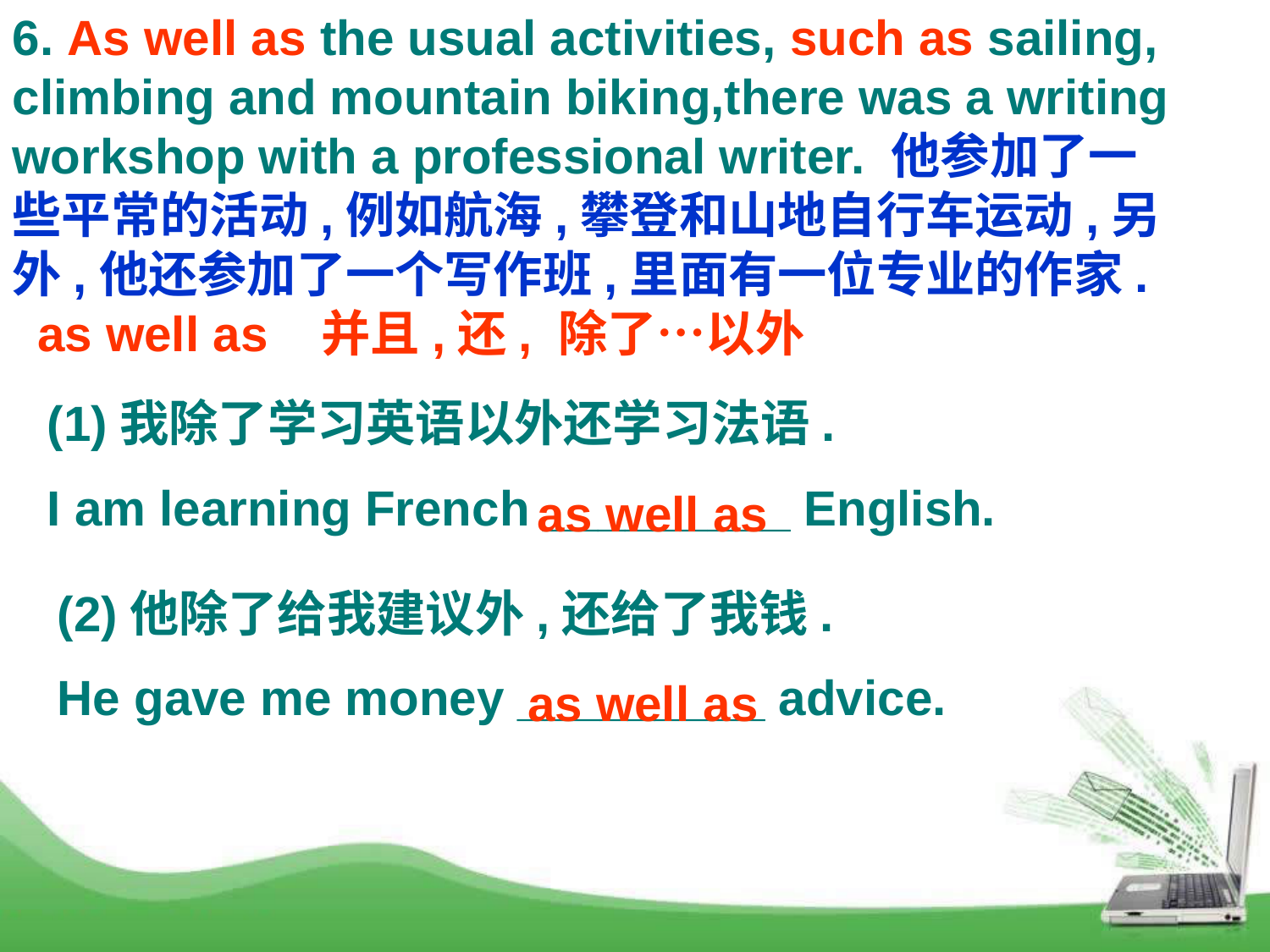

6. As well as the usual activities, such as sailing, climbing and mountain biking,there was a writing workshop with a professional writer. 他参加了一些平常的活动,例如航海,攀登和山地自行车运动,另外,他还参加了一个写作班,里面有一位专业的作家.

as well as   并且,还, 除了…以外
(1)我除了学习英语以外还学习法语.
I am learning French _________ English.
as well as
(2)他除了给我建议外,还给了我钱.
He gave me money _________ advice.
as well as